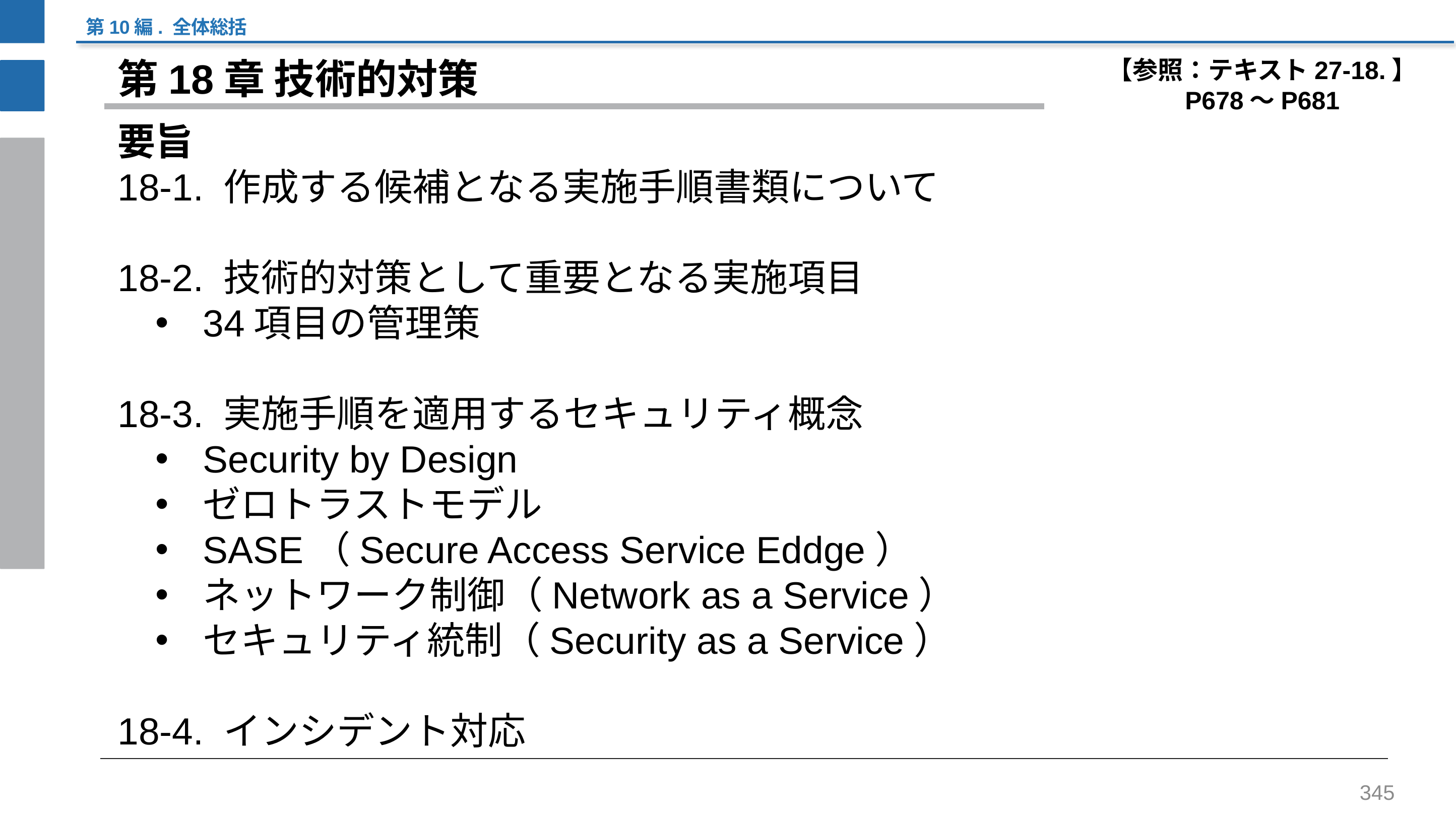

第10編. 全体総括
【参照：テキスト27-18.】
P678～P681
第18章 技術的対策
要旨
18-1. 作成する候補となる実施手順書類について

18-2. 技術的対策として重要となる実施項目
34項目の管理策

18-3. 実施手順を適用するセキュリティ概念
Security by Design
ゼロトラストモデル
SASE（Secure Access Service Eddge）
ネットワーク制御（Network as a Service）
セキュリティ統制（Security as a Service）

18-4. インシデント対応
345